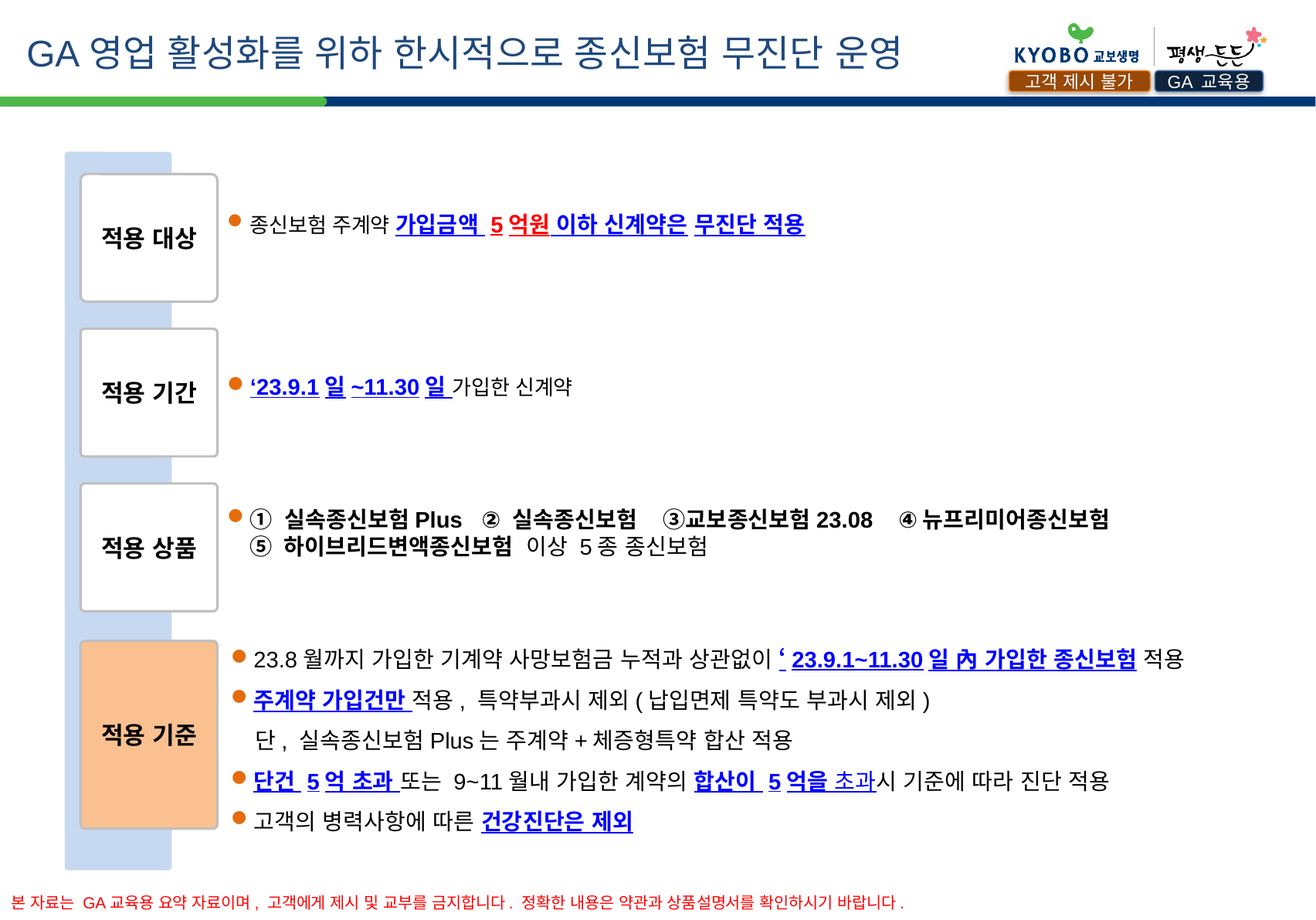

GA영업 활성화를 위하 한시적으로 종신보험 무진단 운영

종신보험 주계약 가입금액 5억원 이하 신계약은 무진단 적용
적용 대상
적용 기간
‘23.9.1일~11.30일 가입한 신계약
① 실속종신보험Plus   ② 실속종신보험    ③교보종신보험23.08    ④뉴프리미어종신보험
    ⑤ 하이브리드변액종신보험  이상 5종 종신보험
적용 상품
23.8월까지 가입한 기계약 사망보험금 누적과 상관없이 ‘23.9.1~11.30일 內 가입한 종신보험 적용
주계약 가입건만 적용, 특약부과시 제외(납입면제 특약도 부과시 제외)
   단, 실속종신보험Plus는 주계약+체증형특약 합산 적용
단건 5억 초과 또는 9~11월내 가입한 계약의 합산이 5억을 초과시 기준에 따라 진단 적용
고객의 병력사항에 따른 건강진단은 제외
적용 기준